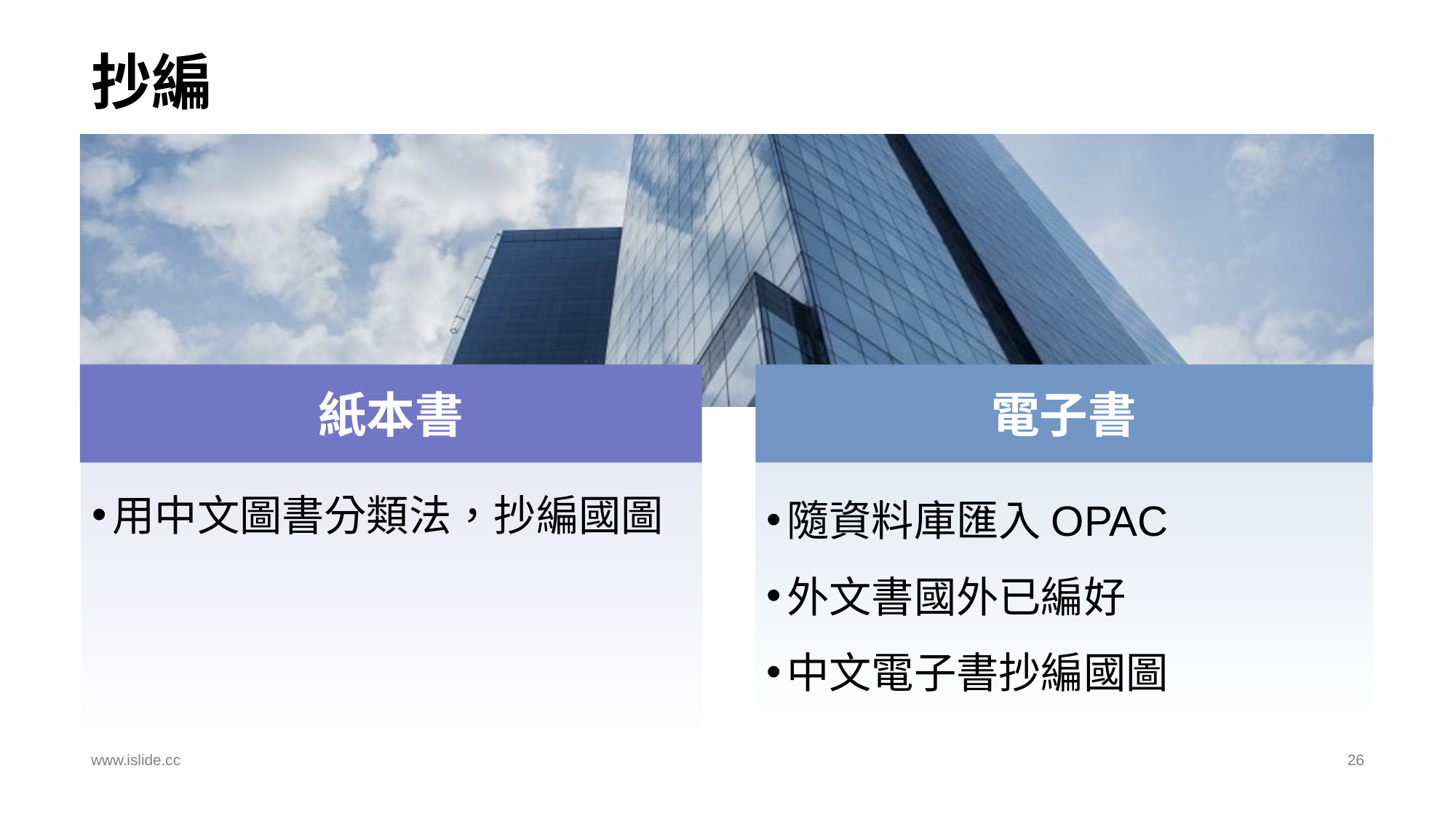

# 抄編

紙本書
電子書

用中文圖書分類法，抄編國圖
隨資料庫匯入OPAC
外文書國外已編好
中文電子書抄編國圖
www.islide.cc
26